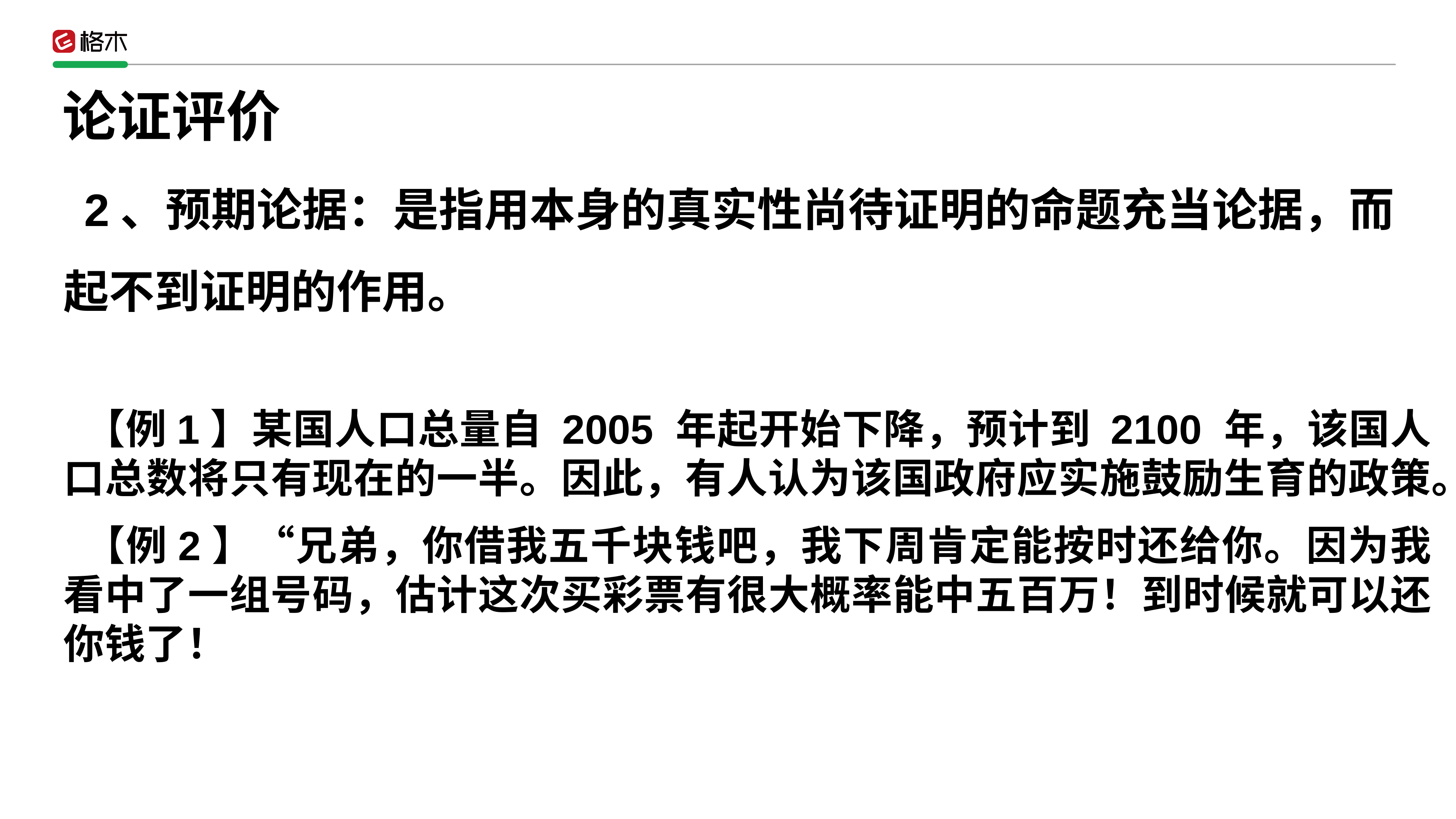

论证评价
2、预期论据：是指用本身的真实性尚待证明的命题充当论据，而起不到证明的作用。

【例1】某国人口总量自 2005 年起开始下降，预计到 2100 年，该国人口总数将只有现在的一半。因此，有人认为该国政府应实施鼓励生育的政策。
【例2】“兄弟，你借我五千块钱吧，我下周肯定能按时还给你。因为我看中了一组号码，估计这次买彩票有很大概率能中五百万！到时候就可以还你钱了！